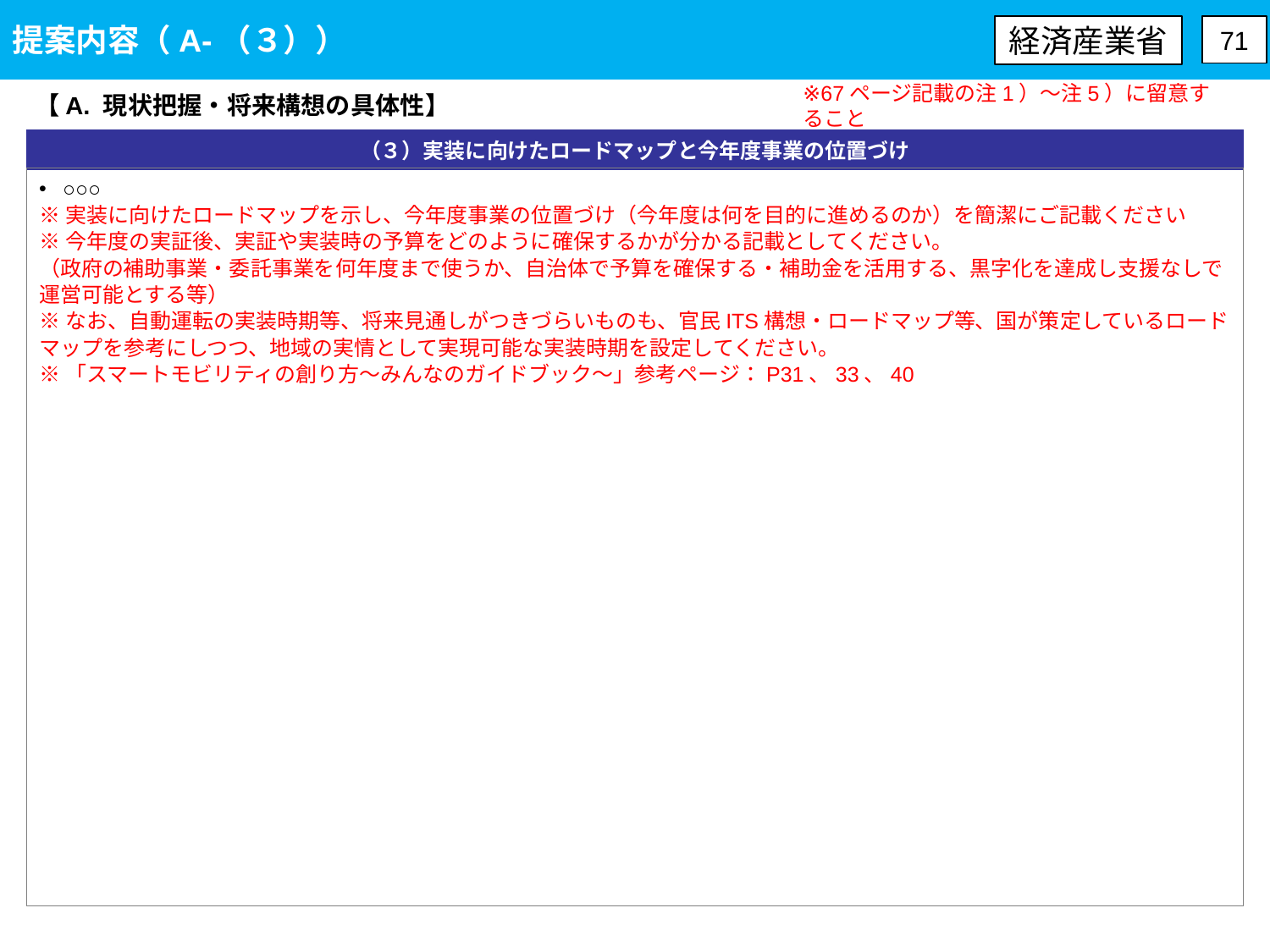

提案内容（A-（３））
経済産業省
71
【A. 現状把握・将来構想の具体性】
※67ページ記載の注1）～注5）に留意すること
（３）実装に向けたロードマップと今年度事業の位置づけ
○○○
※実装に向けたロードマップを示し、今年度事業の位置づけ（今年度は何を目的に進めるのか）を簡潔にご記載ください
※今年度の実証後、実証や実装時の予算をどのように確保するかが分かる記載としてください。
（政府の補助事業・委託事業を何年度まで使うか、自治体で予算を確保する・補助金を活用する、黒字化を達成し支援なしで運営可能とする等）
※なお、自動運転の実装時期等、将来見通しがつきづらいものも、官民ITS構想・ロードマップ等、国が策定しているロードマップを参考にしつつ、地域の実情として実現可能な実装時期を設定してください。
※「スマートモビリティの創り方～みんなのガイドブック～」参考ページ：P31、33、40